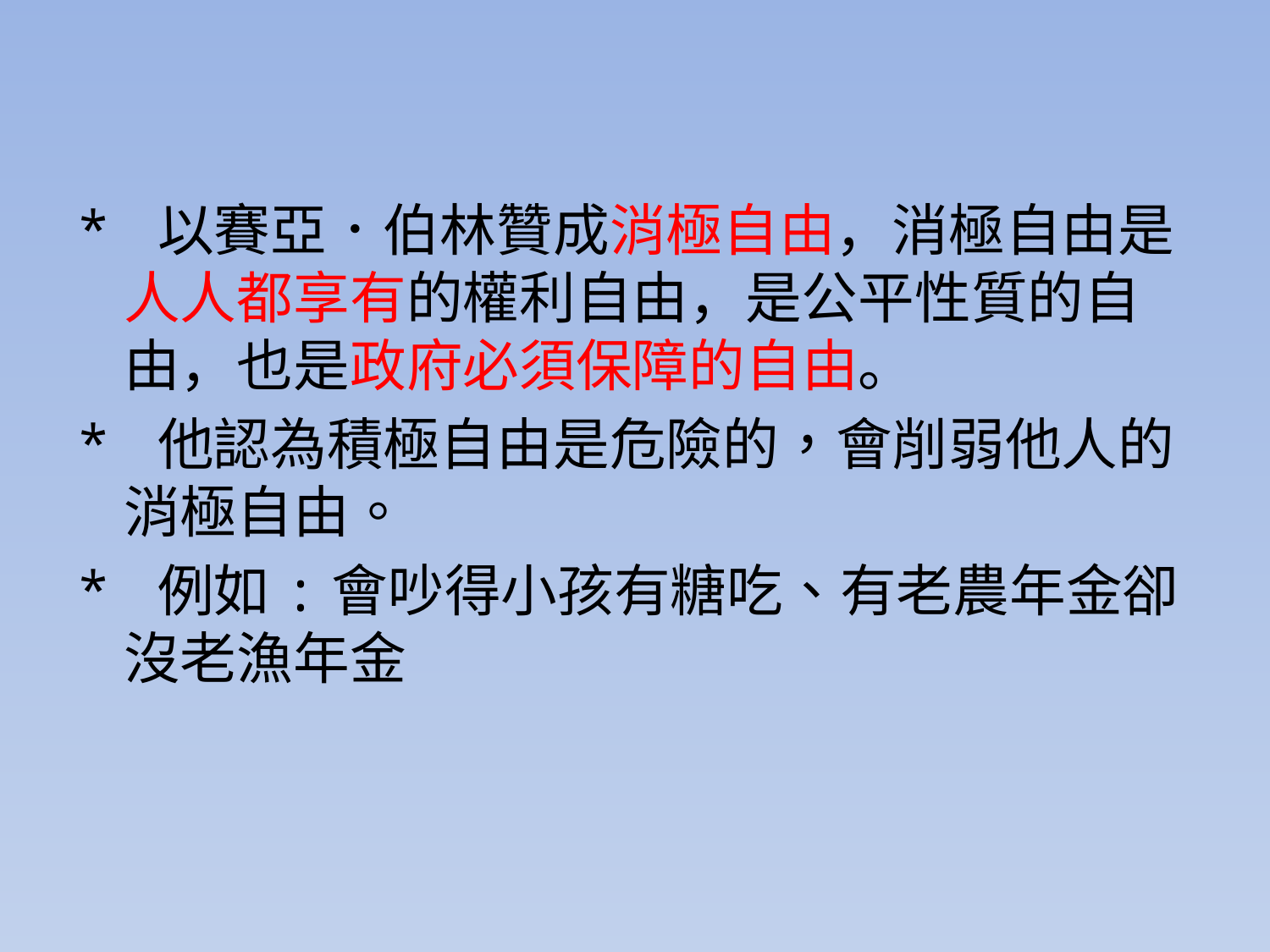

#

* 以賽亞．伯林贊成消極自由，消極自由是人人都享有的權利自由，是公平性質的自由，也是政府必須保障的自由。
* 他認為積極自由是危險的，會削弱他人的消極自由。
* 例如:會吵得小孩有糖吃、有老農年金卻沒老漁年金